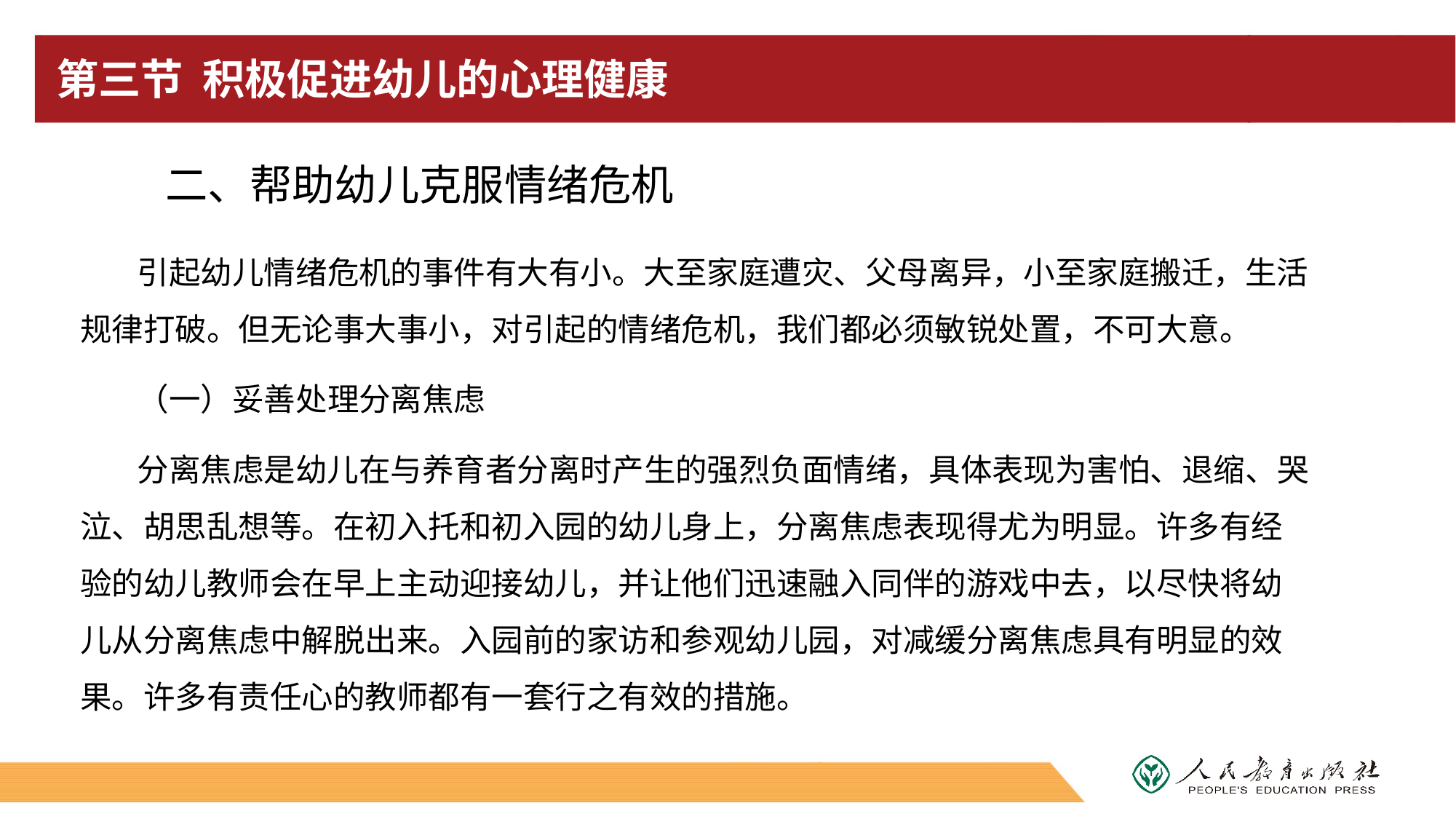

# 第三节  积极促进幼儿的心理健康
二、帮助幼儿克服情绪危机
引起幼儿情绪危机的事件有大有小。大至家庭遭灾、父母离异，小至家庭搬迁，生活规律打破。但无论事大事小，对引起的情绪危机，我们都必须敏锐处置，不可大意。
（一）妥善处理分离焦虑
分离焦虑是幼儿在与养育者分离时产生的强烈负面情绪，具体表现为害怕、退缩、哭泣、胡思乱想等。在初入托和初入园的幼儿身上，分离焦虑表现得尤为明显。许多有经验的幼儿教师会在早上主动迎接幼儿，并让他们迅速融入同伴的游戏中去，以尽快将幼儿从分离焦虑中解脱出来。入园前的家访和参观幼儿园，对减缓分离焦虑具有明显的效果。许多有责任心的教师都有一套行之有效的措施。